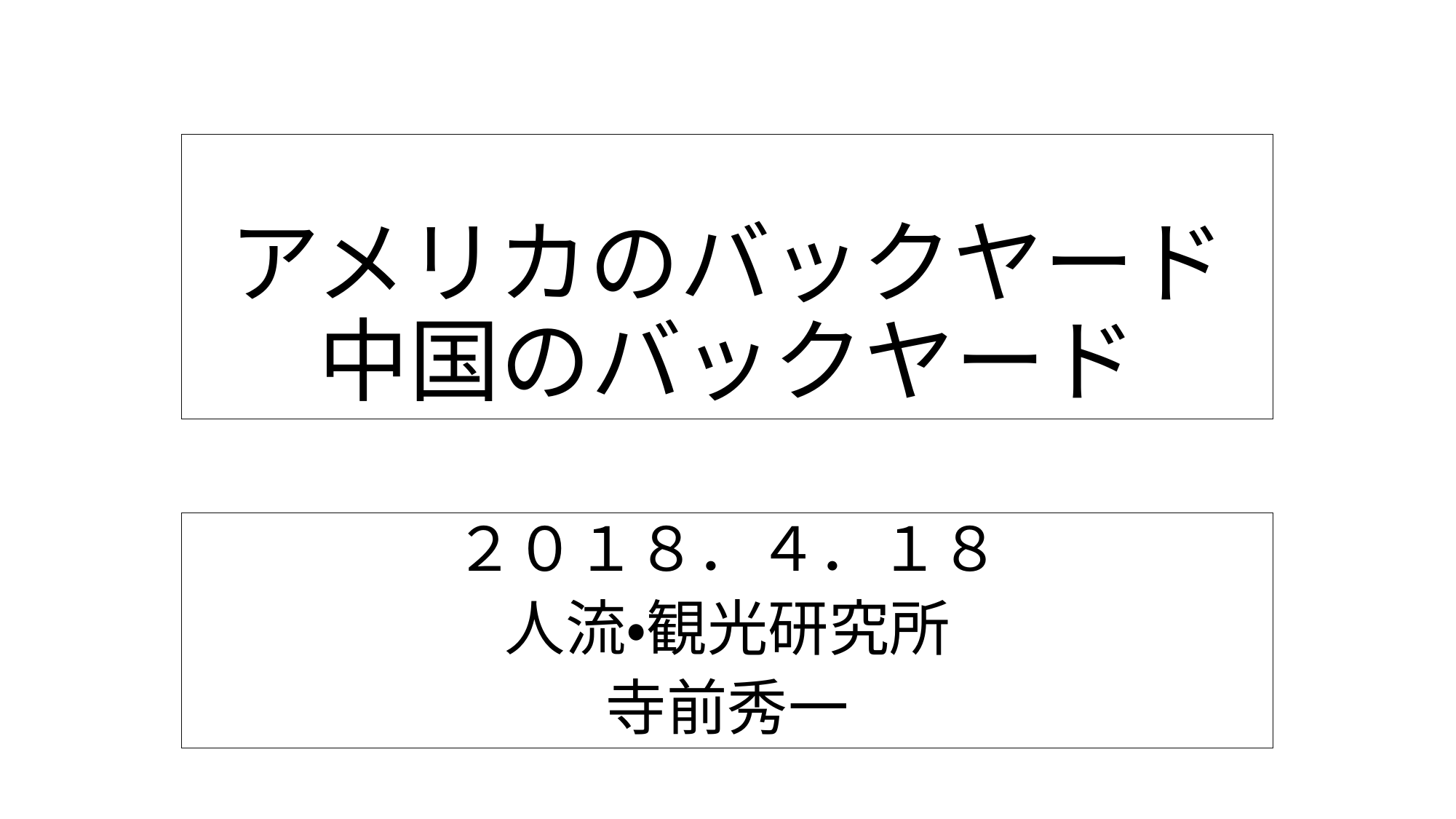

# アメリカのバックヤード 中国のバックヤード
２０１８．４．１８
人流・観光研究所
寺前秀一